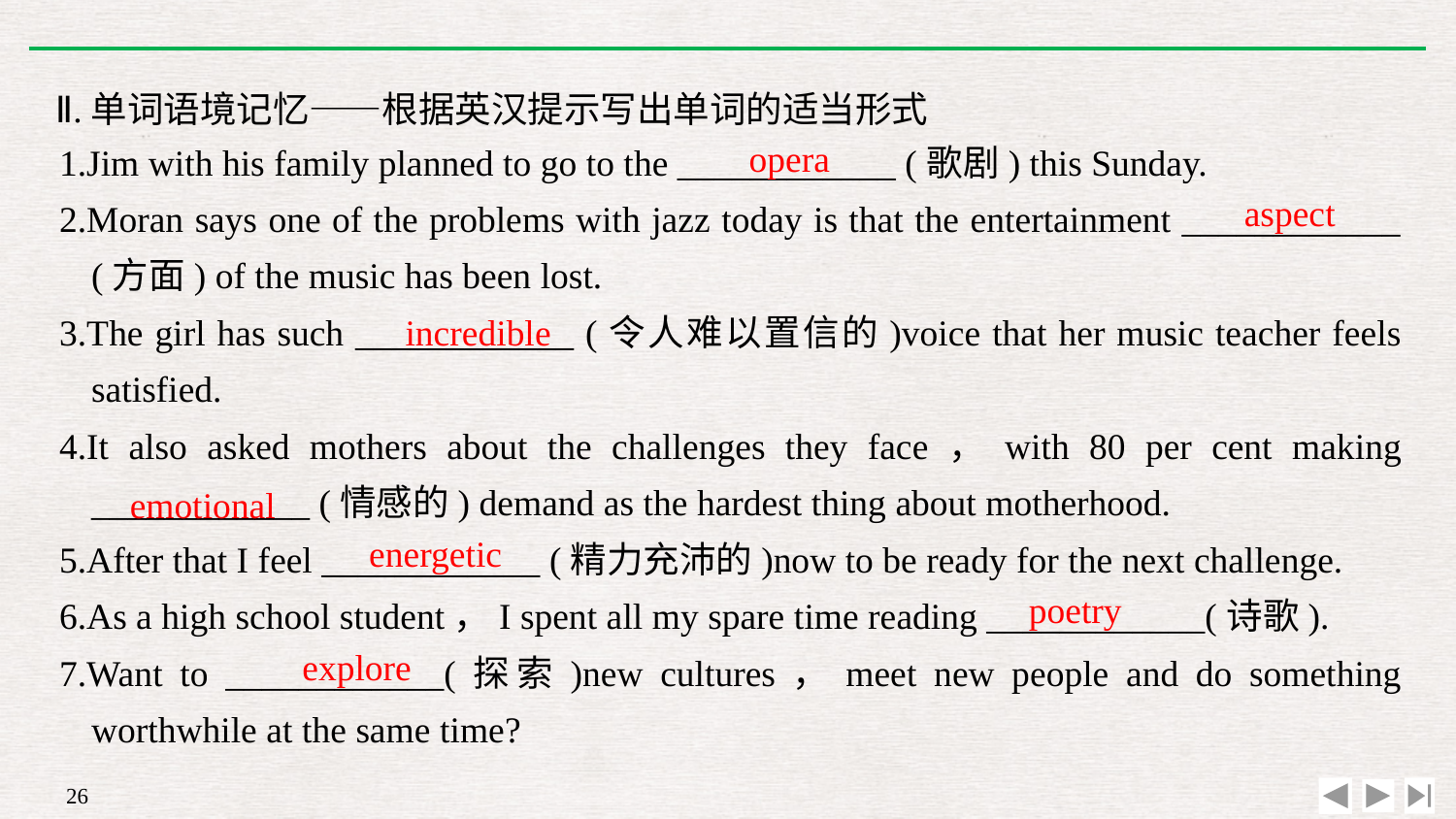

Ⅱ.单词语境记忆——根据英汉提示写出单词的适当形式
opera
1.Jim with his family planned to go to the ____________ (歌剧) this Sunday.
2.Moran says one of the problems with jazz today is that the entertainment ____________ (方面) of the music has been lost.
3.The girl has such ____________ (令人难以置信的)voice that her music teacher feels satisfied.
4.It also asked mothers about the challenges they face，with 80 per cent making ____________ (情感的) demand as the hardest thing about motherhood.
5.After that I feel ____________ (精力充沛的)now to be ready for the next challenge.
6.As a high school student，I spent all my spare time reading ____________(诗歌).
7.Want to ____________(探索)new cultures，meet new people and do something worthwhile at the same time?
aspect
incredible
emotional
energetic
poetry
explore